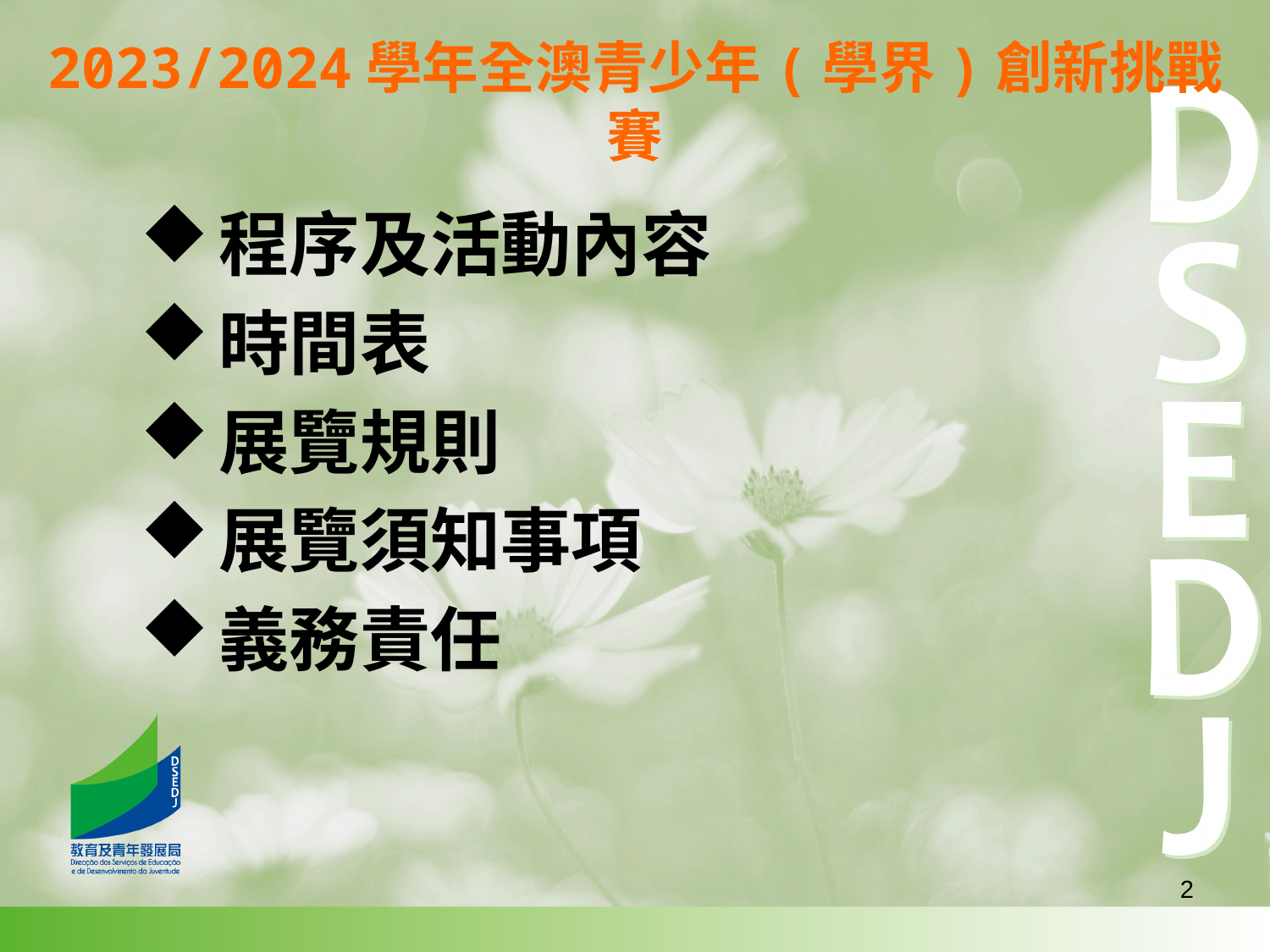

2023/2024學年全澳青少年(學界)創新挑戰賽
程序及活動內容
時間表
展覽規則
展覽須知事項
義務責任
2